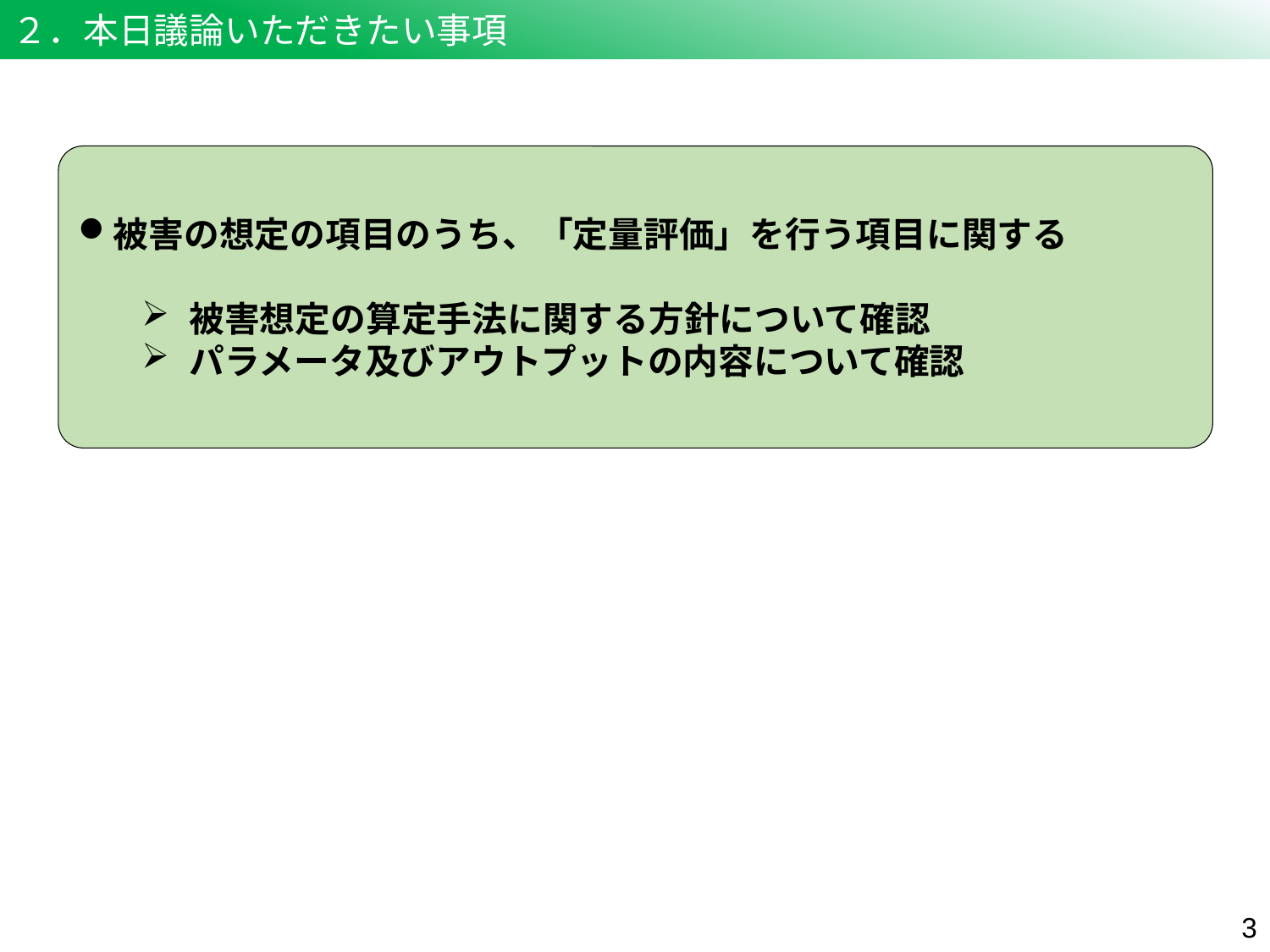

２．本日議論いただきたい事項
被害の想定の項目のうち、「定量評価」を行う項目に関する

被害想定の算定手法に関する方針について確認
パラメータ及びアウトプットの内容について確認
3